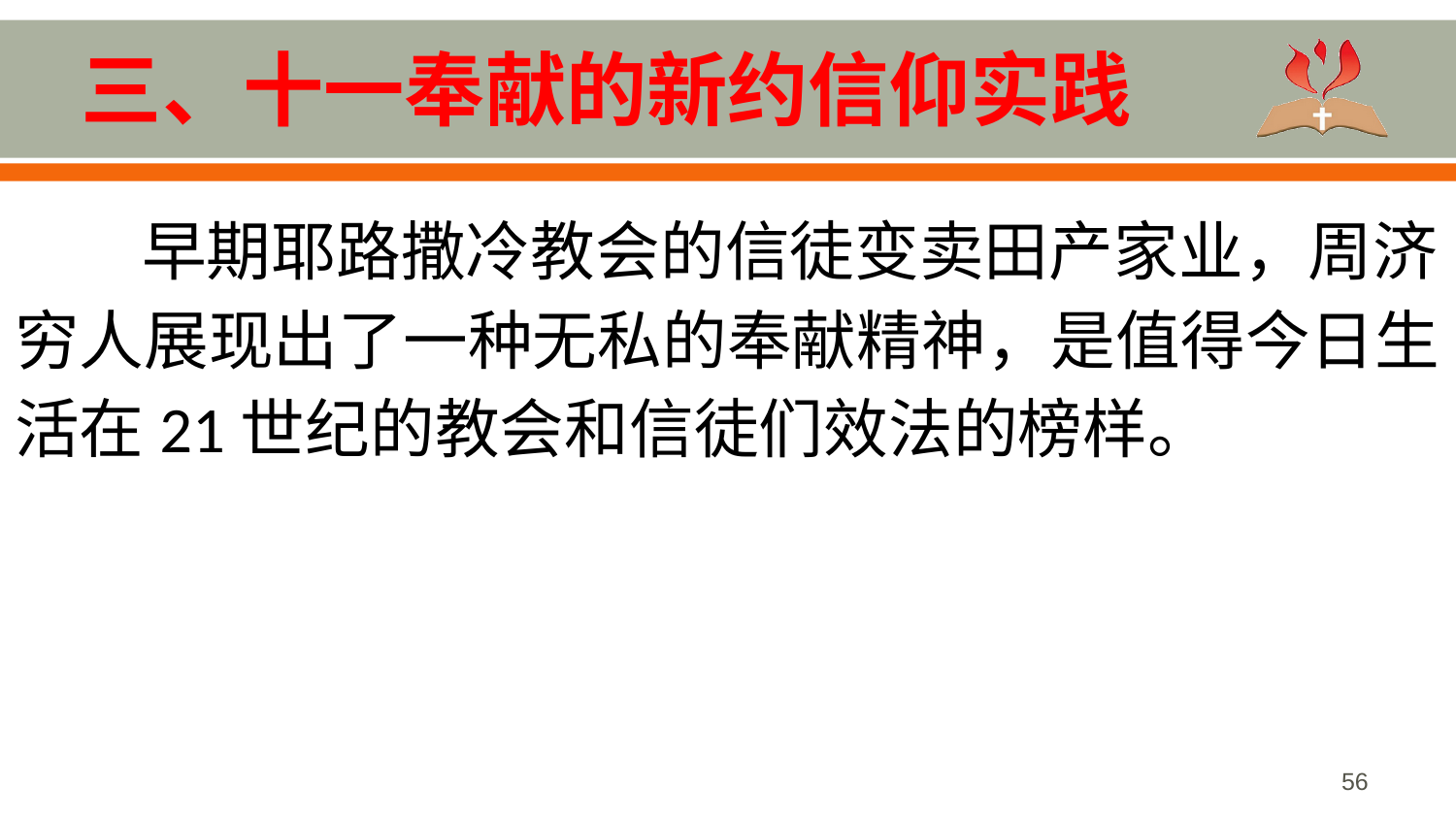

# 三、十一奉献的新约信仰实践
早期耶路撒冷教会的信徒变卖田产家业，周济穷人展现出了一种无私的奉献精神，是值得今日生活在21世纪的教会和信徒们效法的榜样。

56